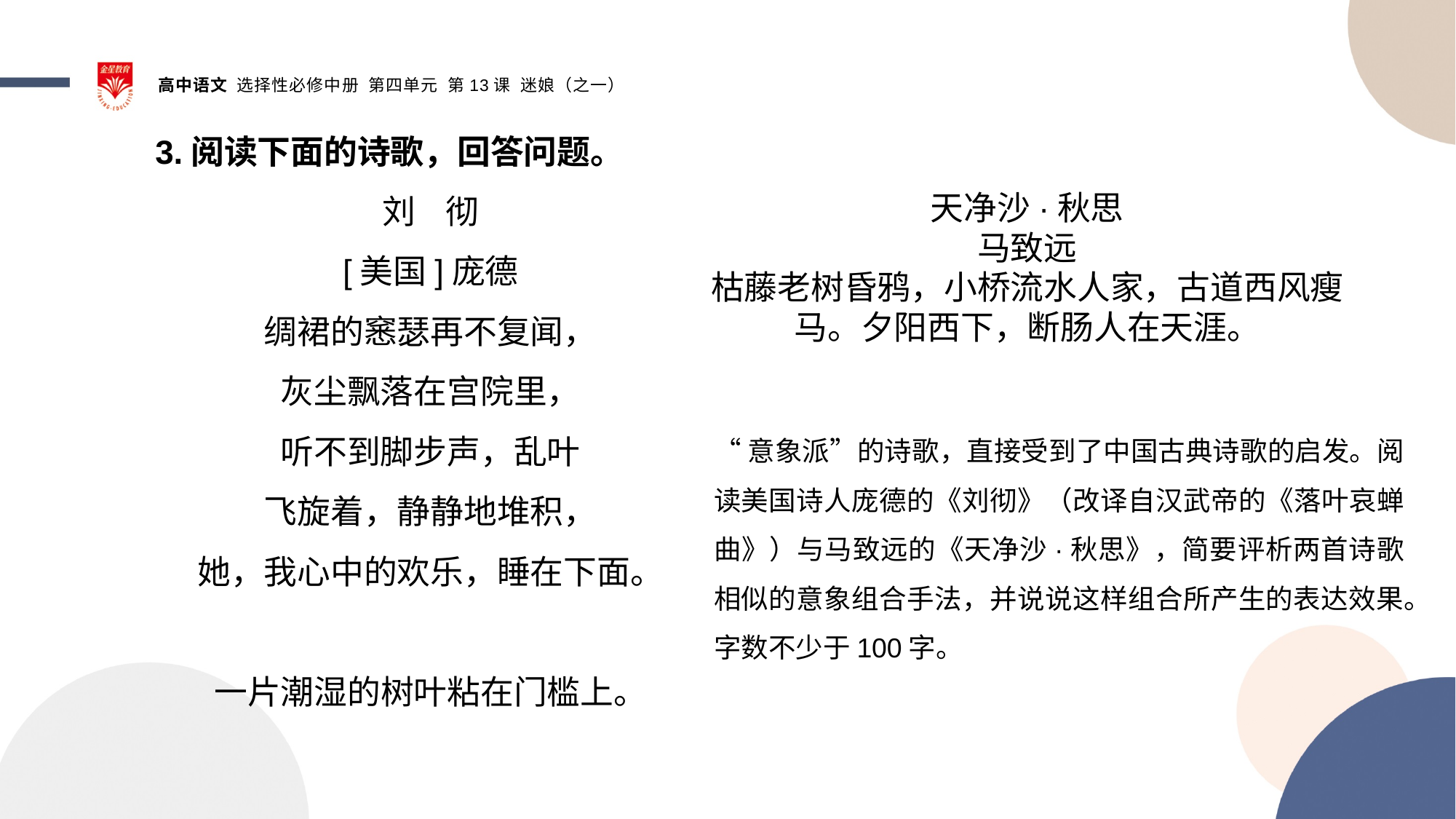

3.阅读下面的诗歌，回答问题。
刘    彻
[美国]庞德
绸裙的窸瑟再不复闻，
灰尘飘落在宫院里，
听不到脚步声，乱叶
飞旋着，静静地堆积，
她，我心中的欢乐，睡在下面。

一片潮湿的树叶粘在门槛上。
天净沙·秋思
马致远
枯藤老树昏鸦，小桥流水人家，古道西风瘦马。夕阳西下，断肠人在天涯。
“意象派”的诗歌，直接受到了中国古典诗歌的启发。阅读美国诗人庞德的《刘彻》（改译自汉武帝的《落叶哀蝉曲》）与马致远的《天净沙·秋思》，简要评析两首诗歌相似的意象组合手法，并说说这样组合所产生的表达效果。字数不少于100字。